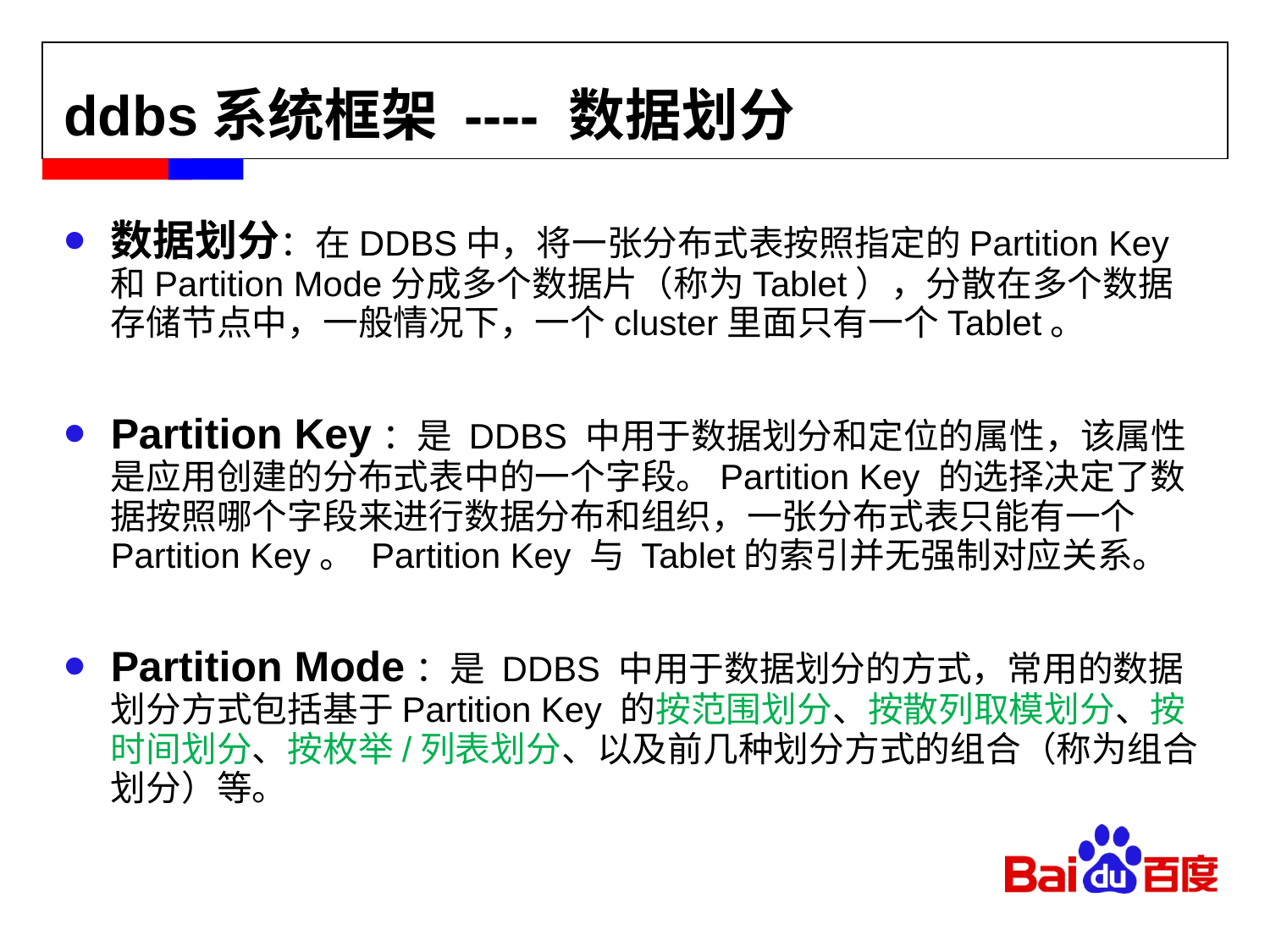

# ddbs系统框架 ---- 数据划分
数据划分：在DDBS中，将一张分布式表按照指定的Partition Key和Partition Mode分成多个数据片（称为Tablet），分散在多个数据存储节点中，一般情况下，一个cluster里面只有一个Tablet。

Partition Key：是 DDBS 中用于数据划分和定位的属性，该属性是应用创建的分布式表中的一个字段。Partition Key 的选择决定了数据按照哪个字段来进行数据分布和组织，一张分布式表只能有一个 Partition Key。 Partition Key 与 Tablet的索引并无强制对应关系。

Partition Mode：是 DDBS 中用于数据划分的方式，常用的数据划分方式包括基于Partition Key 的按范围划分、按散列取模划分、按时间划分、按枚举/列表划分、以及前几种划分方式的组合（称为组合划分）等。